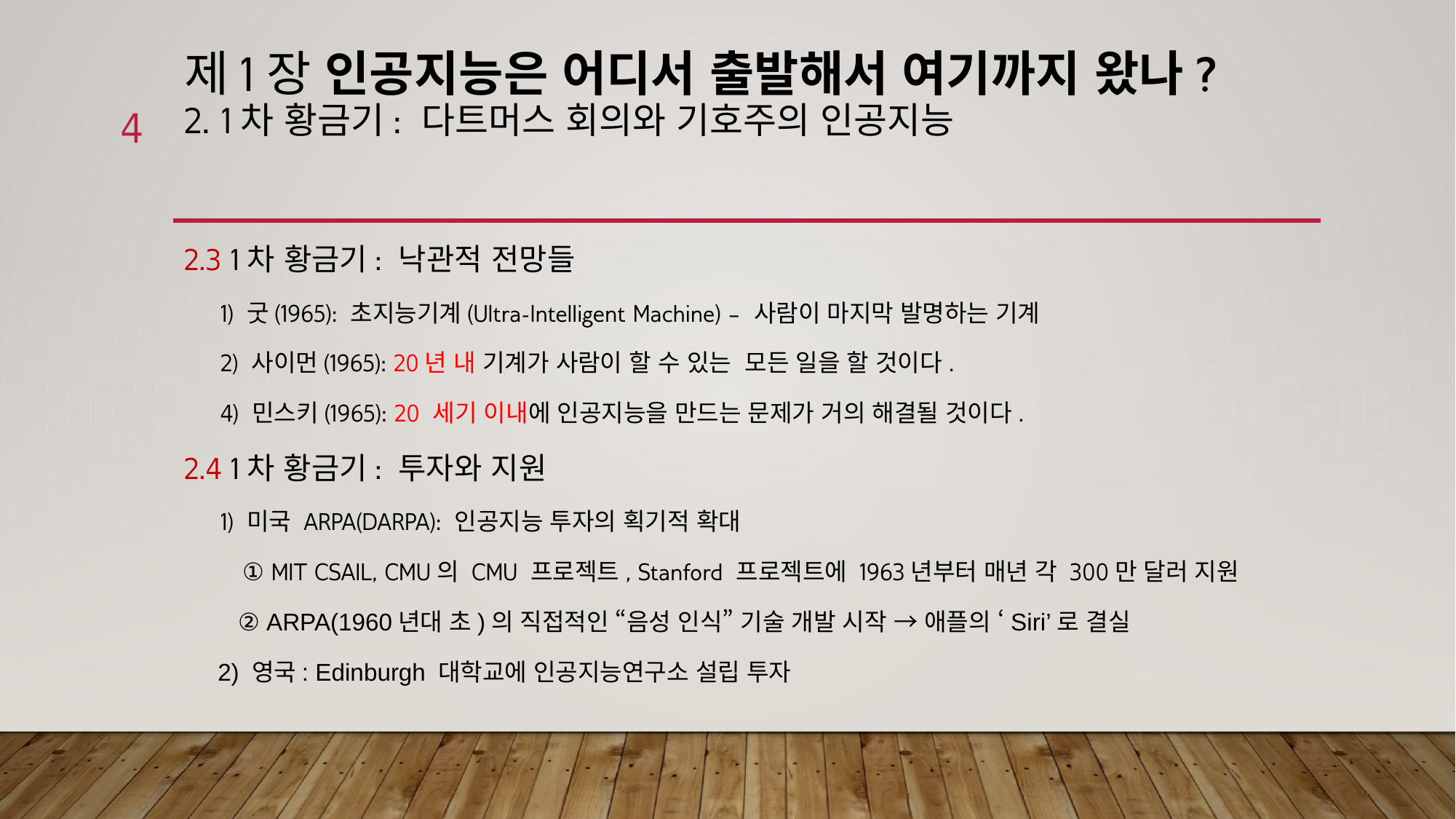

# 제1장 인공지능은 어디서 출발해서 여기까지 왔나? 2. 1차 황금기: 다트머스 회의와 기호주의 인공지능
4
2.3 1차 황금기: 낙관적 전망들
     1) 굿(1965): 초지능기계(Ultra-Intelligent Machine) – 사람이 마지막 발명하는 기계
     2) 사이먼(1965): 20년 내 기계가 사람이 할 수 있는  모든 일을 할 것이다.
     4) 민스키(1965): 20 세기 이내에 인공지능을 만드는 문제가 거의 해결될 것이다.
2.4 1차 황금기: 투자와 지원
     1) 미국 ARPA(DARPA): 인공지능 투자의 획기적 확대
        ① MIT CSAIL, CMU의 CMU 프로젝트, Stanford 프로젝트에 1963년부터 매년 각 300만 달러 지원
        ② ARPA(1960년대 초)의 직접적인 “음성 인식” 기술 개발 시작 → 애플의 ‘Siri’로 결실
     2) 영국: Edinburgh 대학교에 인공지능연구소 설립 투자